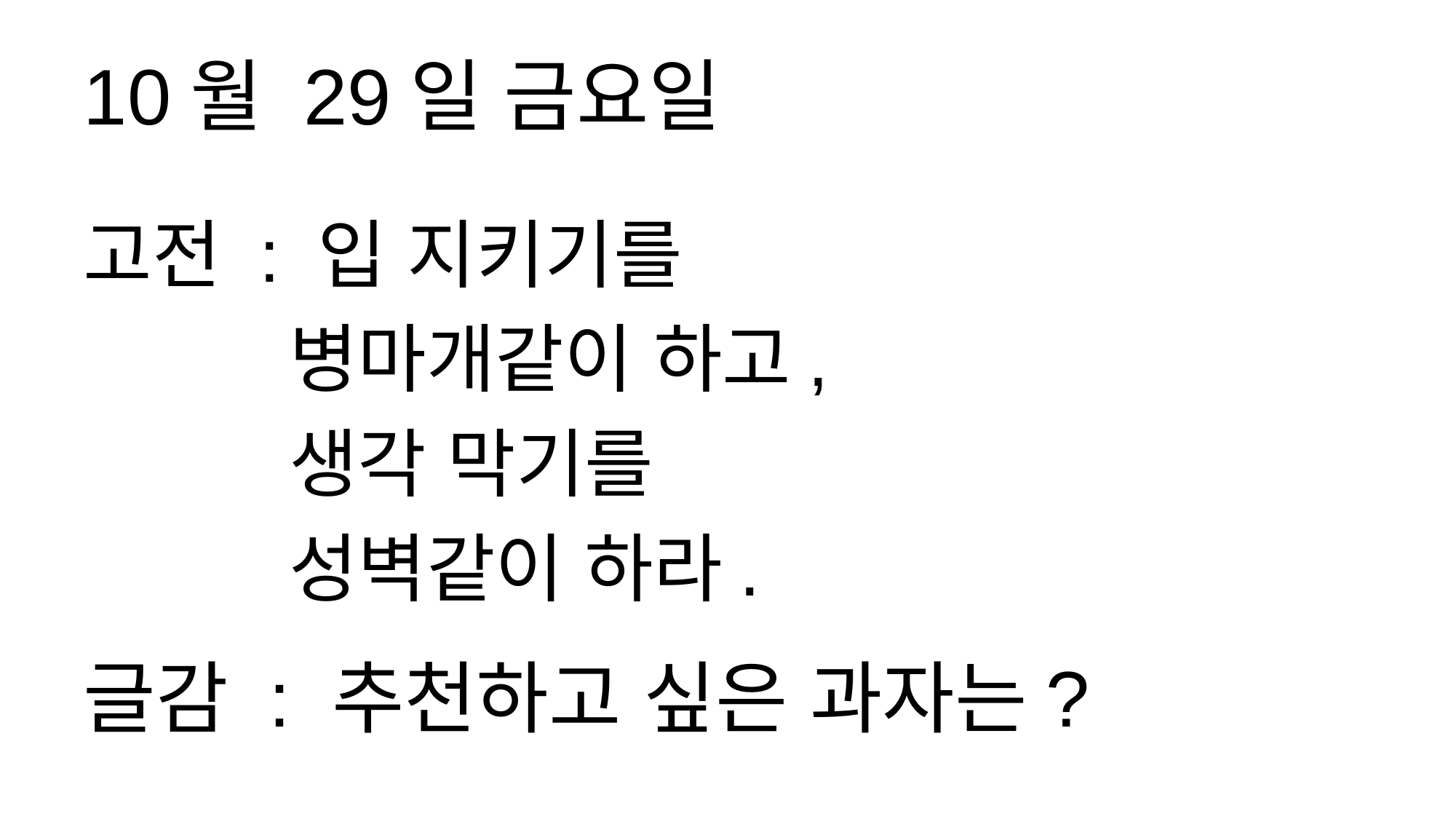

10월 29일 금요일
고전 : 입 지키기를
         병마개같이 하고,
         생각 막기를
         성벽같이 하라.
글감 : 추천하고 싶은 과자는?